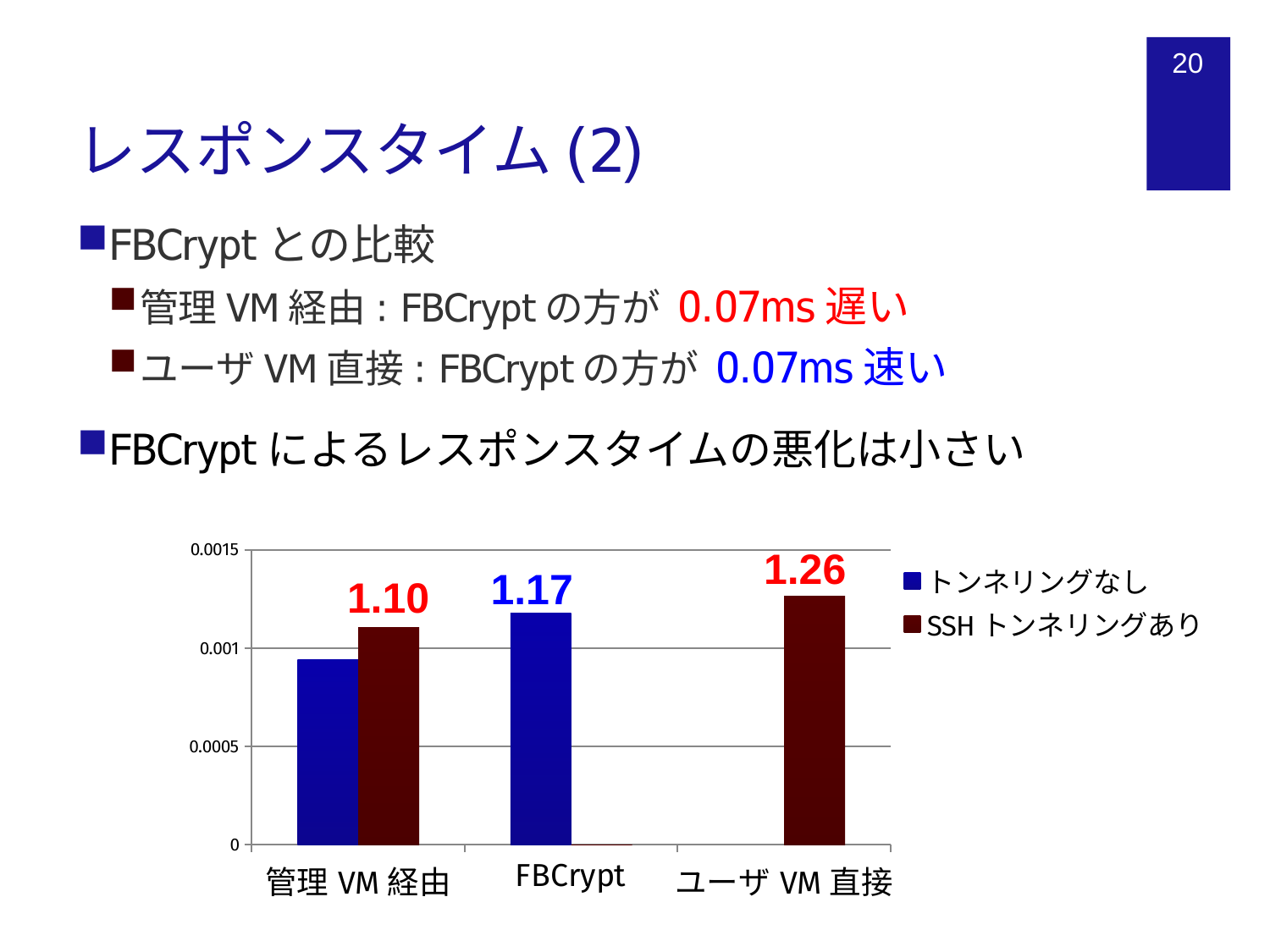

# レスポンスタイム(2)
20
FBCryptとの比較
管理VM経由: FBCryptの方が 0.07ms遅い
ユーザVM直接: FBCryptの方が 0.07ms速い
FBCryptによるレスポンスタイムの悪化は小さい

[unsupported chart]

1.26
1.17
1.10